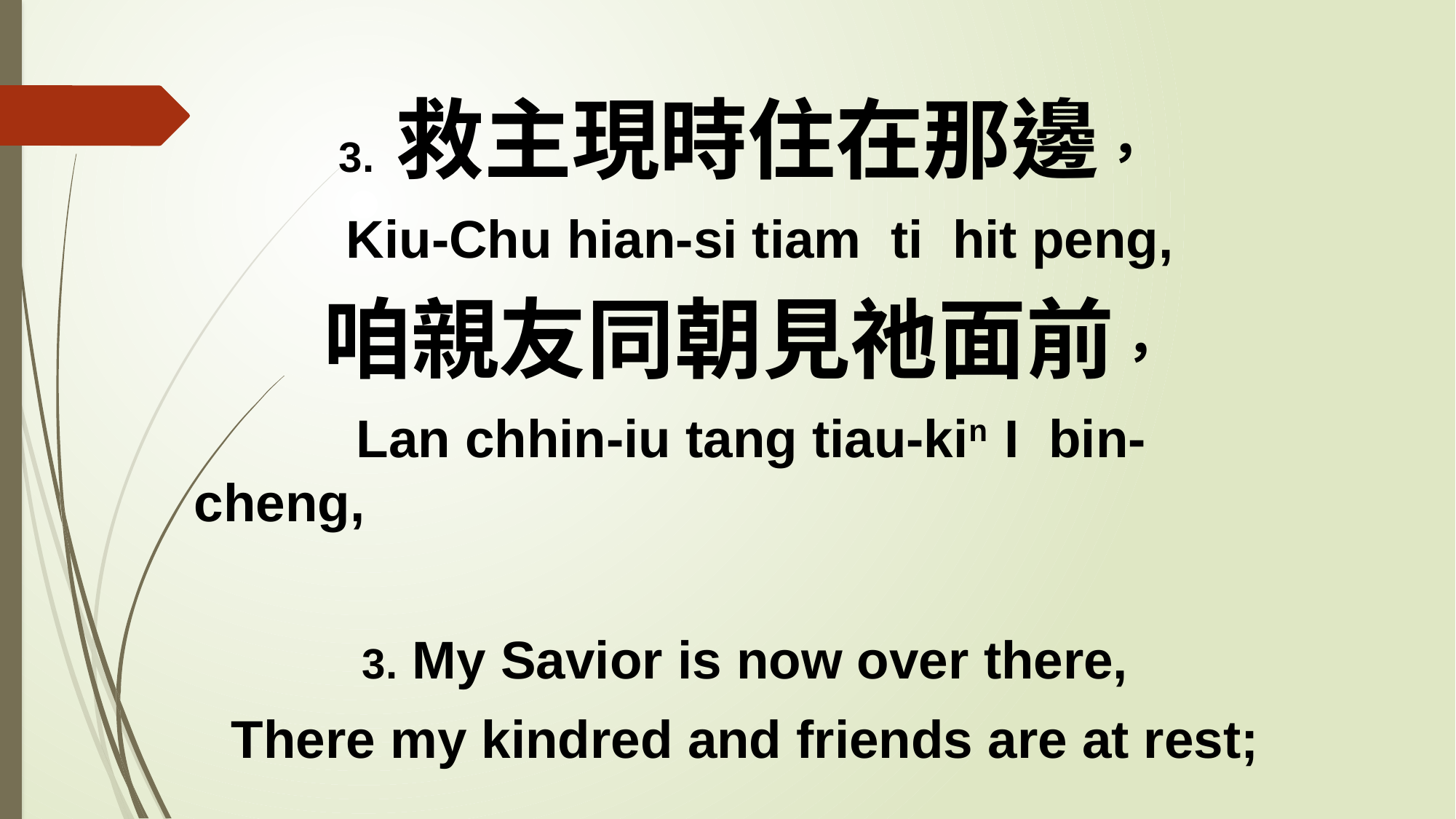

3. 救主現時住在那邊，
  Kiu-Chu hian-si tiam  ti  hit peng,
咱親友同朝見祂面前，
           Lan chhin-iu tang tiau-kin  I  bin-cheng,

3. My Savior is now over there,
There my kindred and friends are at rest;